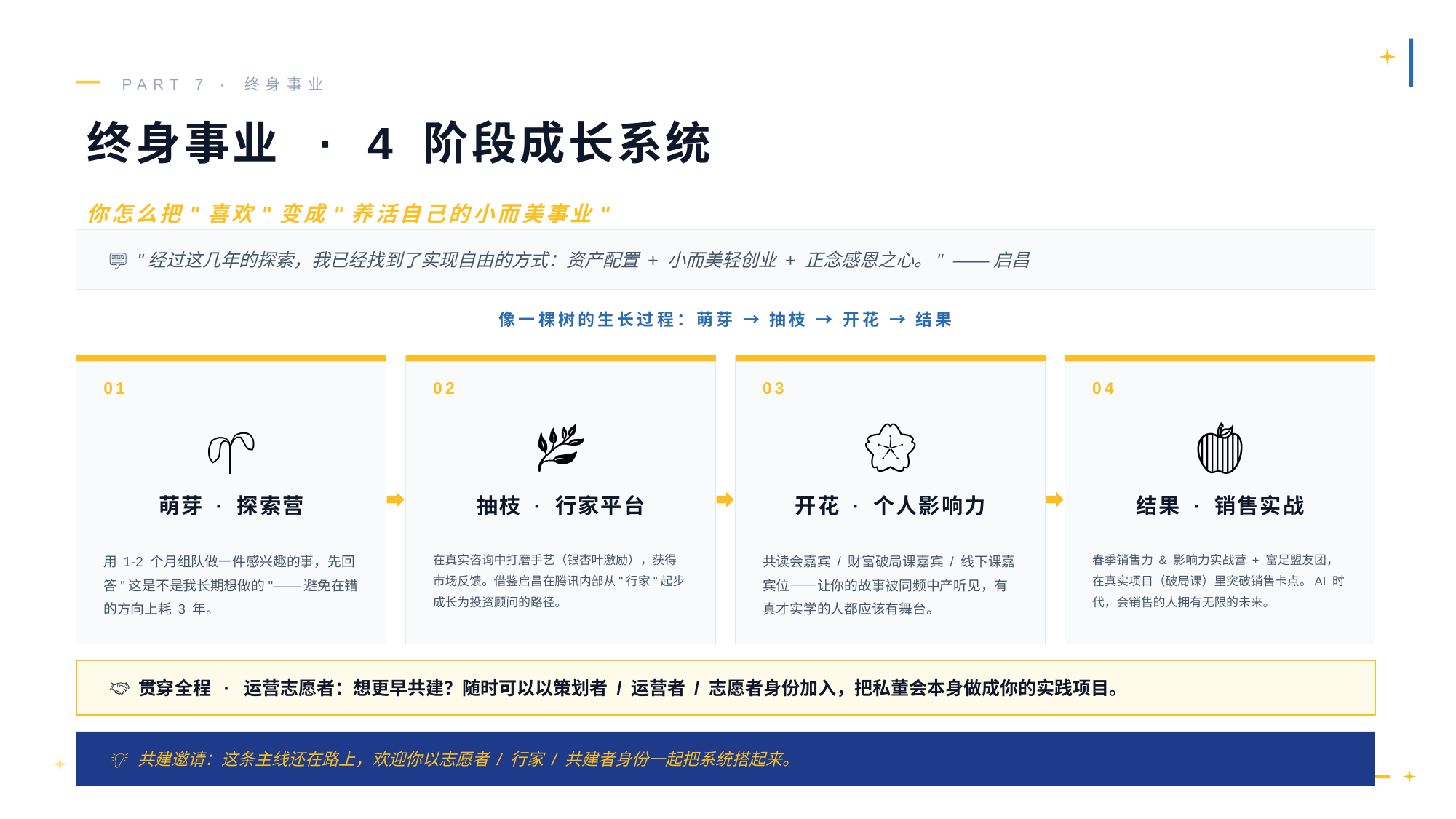

PART 7 · 终身事业

终身事业  ·  4 阶段成长系统
你怎么把"喜欢"变成"养活自己的小而美事业"

💬  "经过这几年的探索，我已经找到了实现自由的方式：资产配置 + 小而美轻创业 + 正念感恩之心。"  ——启昌
像一棵树的生长过程：萌芽 → 抽枝 → 开花 → 结果

01
02
03
04
🌱
🌿
🌸
🍎
萌芽 · 探索营
抽枝 · 行家平台
开花 · 个人影响力
结果 · 销售实战

用 1-2 个月组队做一件感兴趣的事，先回答"这是不是我长期想做的"——避免在错的方向上耗 3 年。
在真实咨询中打磨手艺（银杏叶激励），获得市场反馈。借鉴启昌在腾讯内部从"行家"起步成长为投资顾问的路径。
共读会嘉宾 / 财富破局课嘉宾 / 线下课嘉宾位——让你的故事被同频中产听见，有真才实学的人都应该有舞台。
春季销售力 & 影响力实战营 + 富足盟友团，在真实项目（破局课）里突破销售卡点。AI 时代，会销售的人拥有无限的未来。

🤝 贯穿全程  ·  运营志愿者：想更早共建？随时可以以策划者 / 运营者 / 志愿者身份加入，把私董会本身做成你的实践项目。

💡  共建邀请：这条主线还在路上，欢迎你以志愿者 / 行家 / 共建者身份一起把系统搭起来。